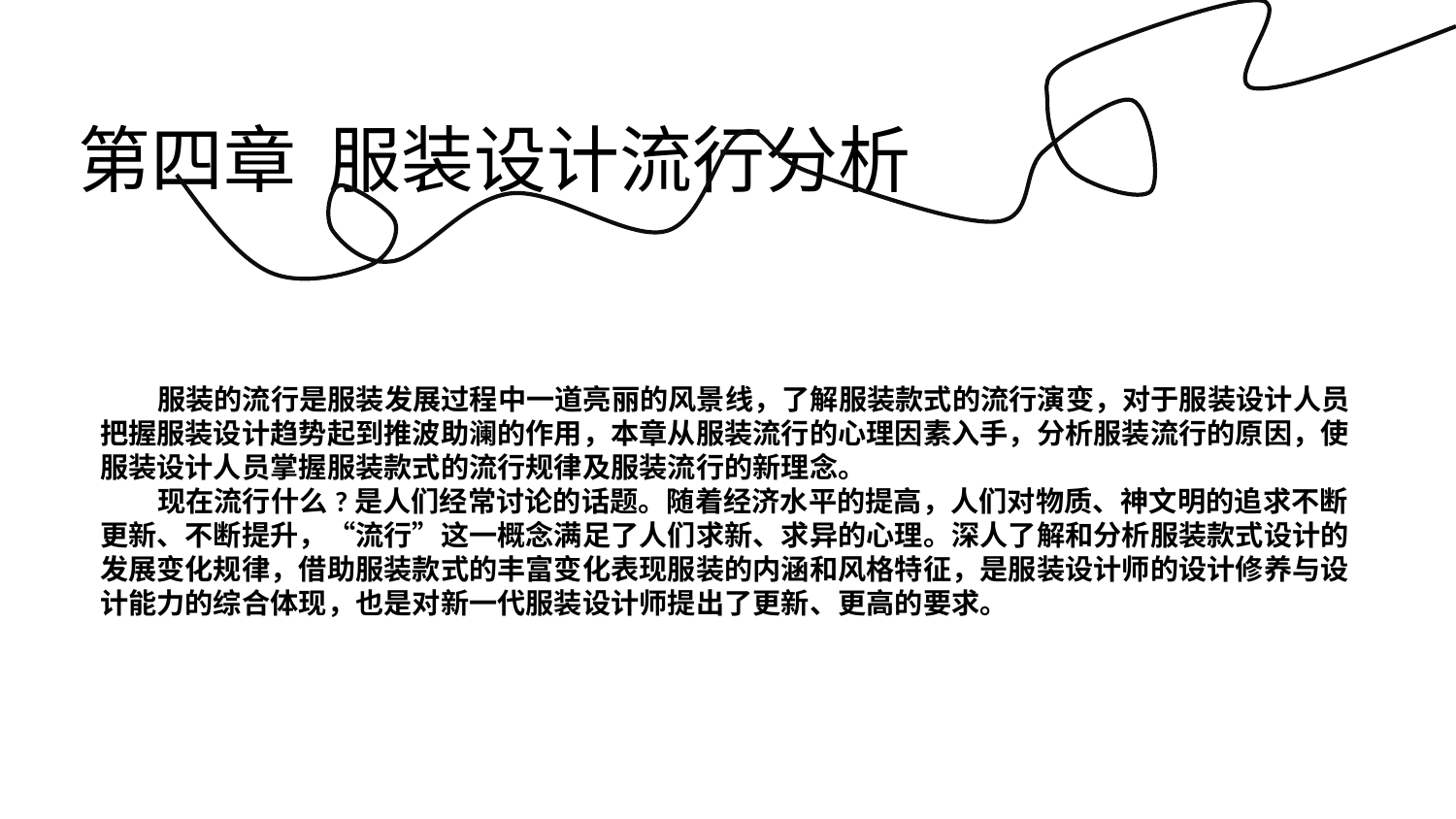

第四章  服装设计流行分析
服装的流行是服装发展过程中一道亮丽的风景线，了解服装款式的流行演变，对于服装设计人员把握服装设计趋势起到推波助澜的作用，本章从服装流行的心理因素入手，分析服装流行的原因，使服装设计人员掌握服装款式的流行规律及服装流行的新理念。
现在流行什么?是人们经常讨论的话题。随着经济水平的提高，人们对物质、神文明的追求不断更新、不断提升，“流行”这一概念满足了人们求新、求异的心理。深人了解和分析服装款式设计的发展变化规律，借助服装款式的丰富变化表现服装的内涵和风格特征，是服装设计师的设计修养与设计能力的综合体现，也是对新一代服装设计师提出了更新、更高的要求。